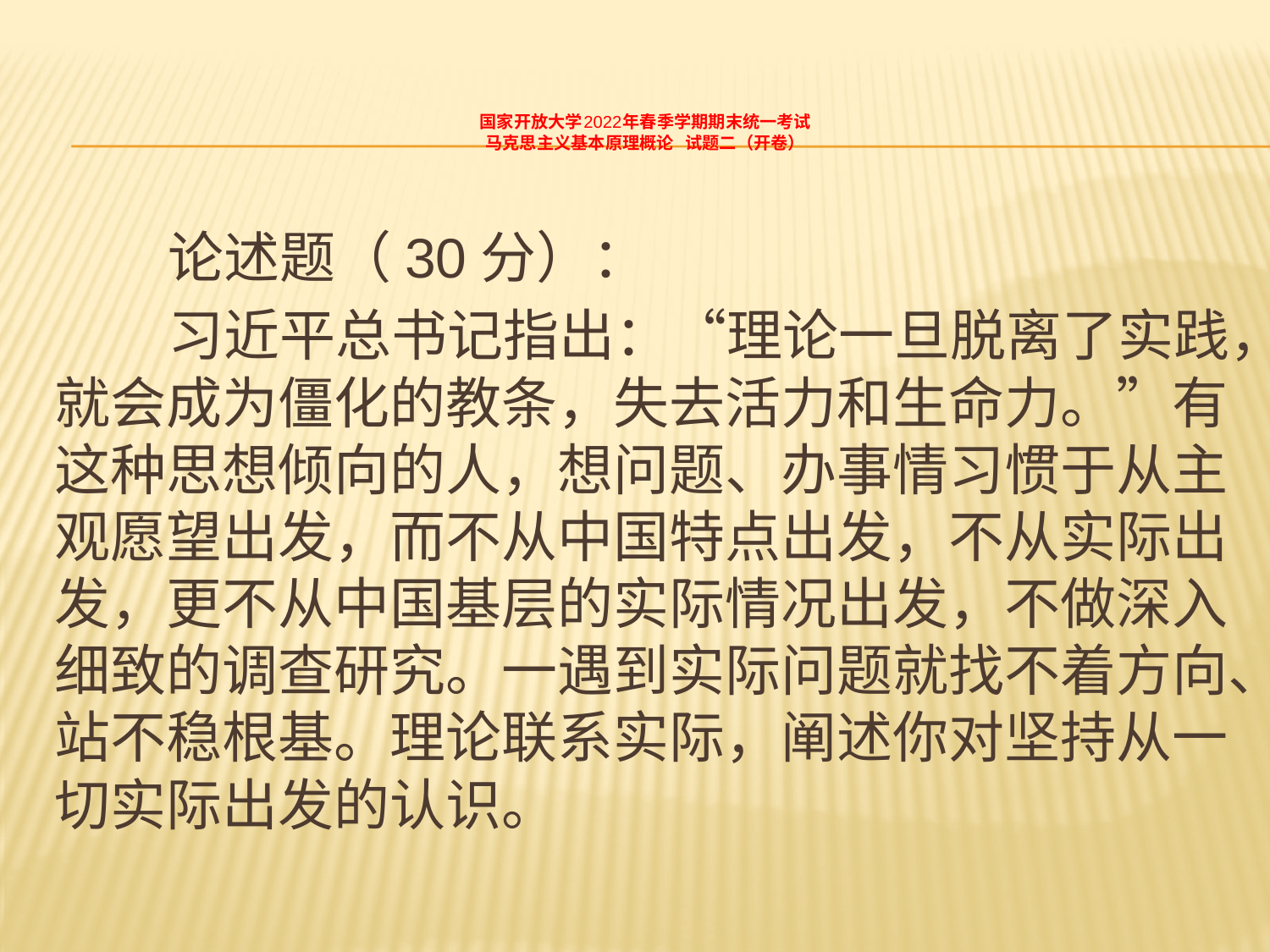

# 国家开放大学2022年春季学期期末统一考试 马克思主义基本原理概论   试题二（开卷）
        论述题（30分）：
        习近平总书记指出：“理论一旦脱离了实践，就会成为僵化的教条，失去活力和生命力。”有这种思想倾向的人，想问题、办事情习惯于从主观愿望出发，而不从中国特点出发，不从实际出发，更不从中国基层的实际情况出发，不做深入细致的调查研究。一遇到实际问题就找不着方向、站不稳根基。理论联系实际，阐述你对坚持从一切实际出发的认识。